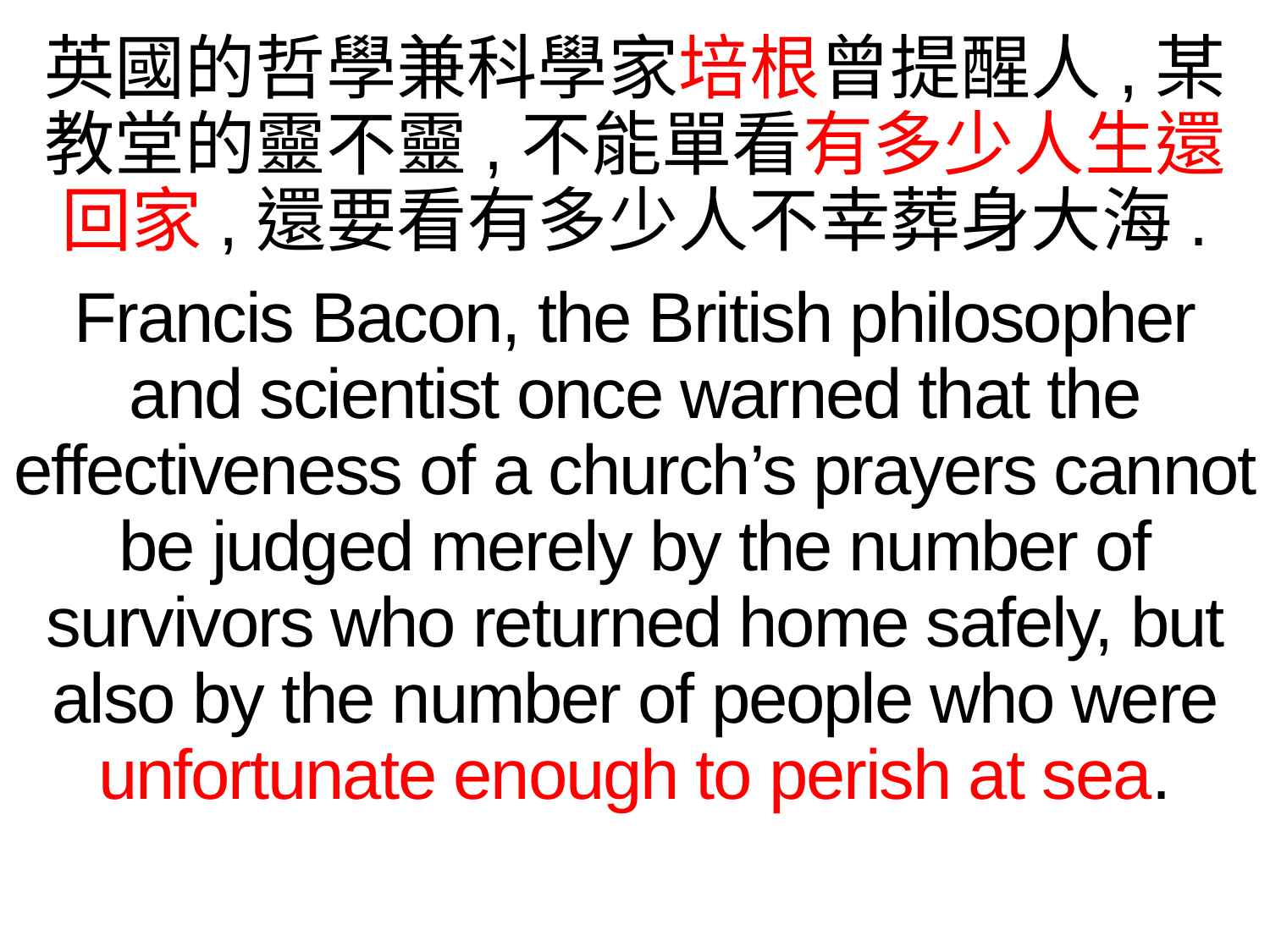

英國的哲學兼科學家培根曾提醒人,某教堂的靈不靈,不能單看有多少人生還回家,還要看有多少人不幸葬身大海.
Francis Bacon, the British philosopher and scientist once warned that the effectiveness of a church’s prayers cannot be judged merely by the number of survivors who returned home safely, but also by the number of people who were unfortunate enough to perish at sea.